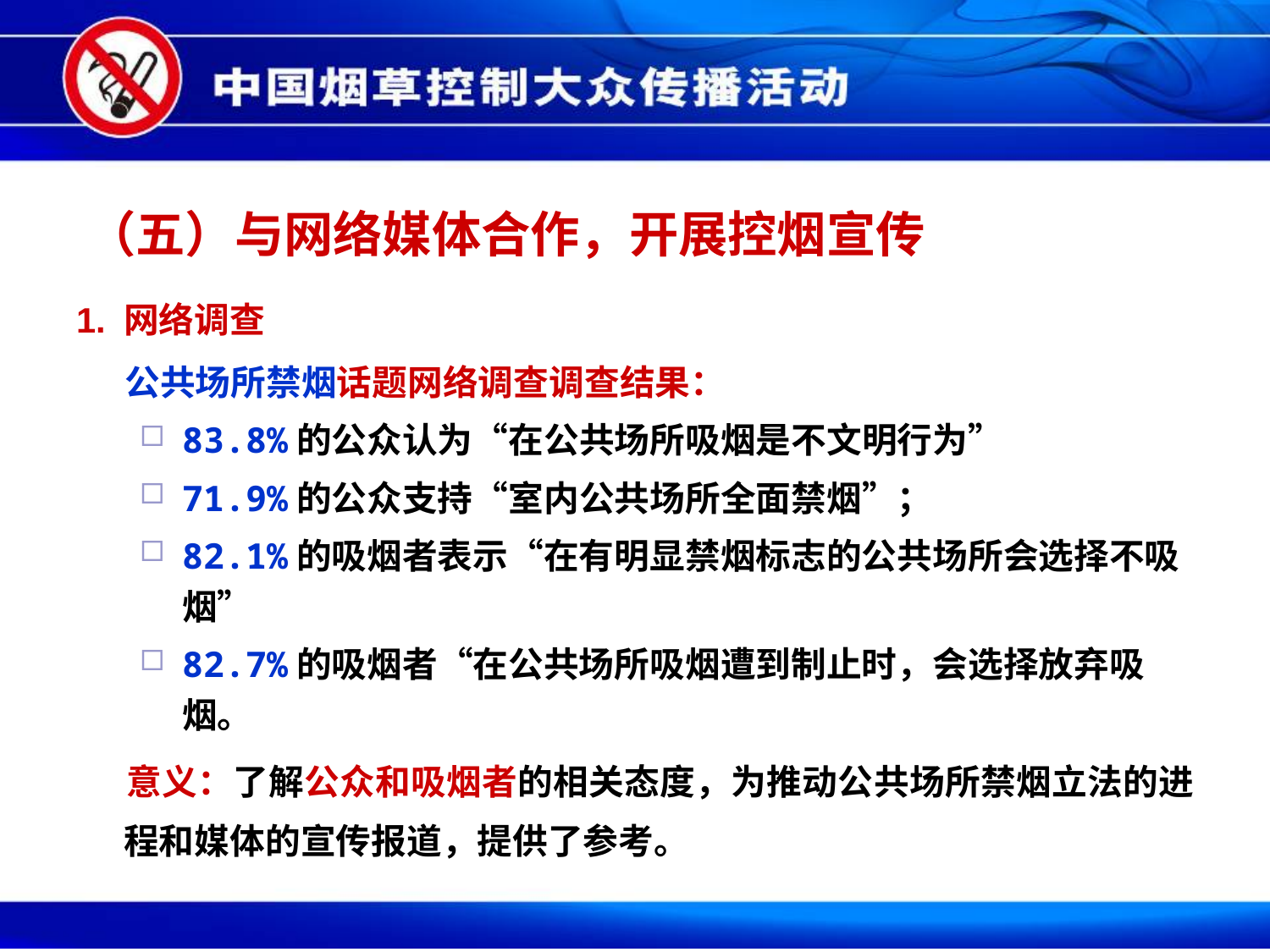

（五）与网络媒体合作，开展控烟宣传
1. 网络调查
     公共场所禁烟话题网络调查调查结果：
83.8%的公众认为“在公共场所吸烟是不文明行为”
71.9%的公众支持“室内公共场所全面禁烟”；
82.1%的吸烟者表示“在有明显禁烟标志的公共场所会选择不吸烟”
82.7%的吸烟者“在公共场所吸烟遭到制止时，会选择放弃吸烟。
     意义：了解公众和吸烟者的相关态度，为推动公共场所禁烟立法的进程和媒体的宣传报道，提供了参考。